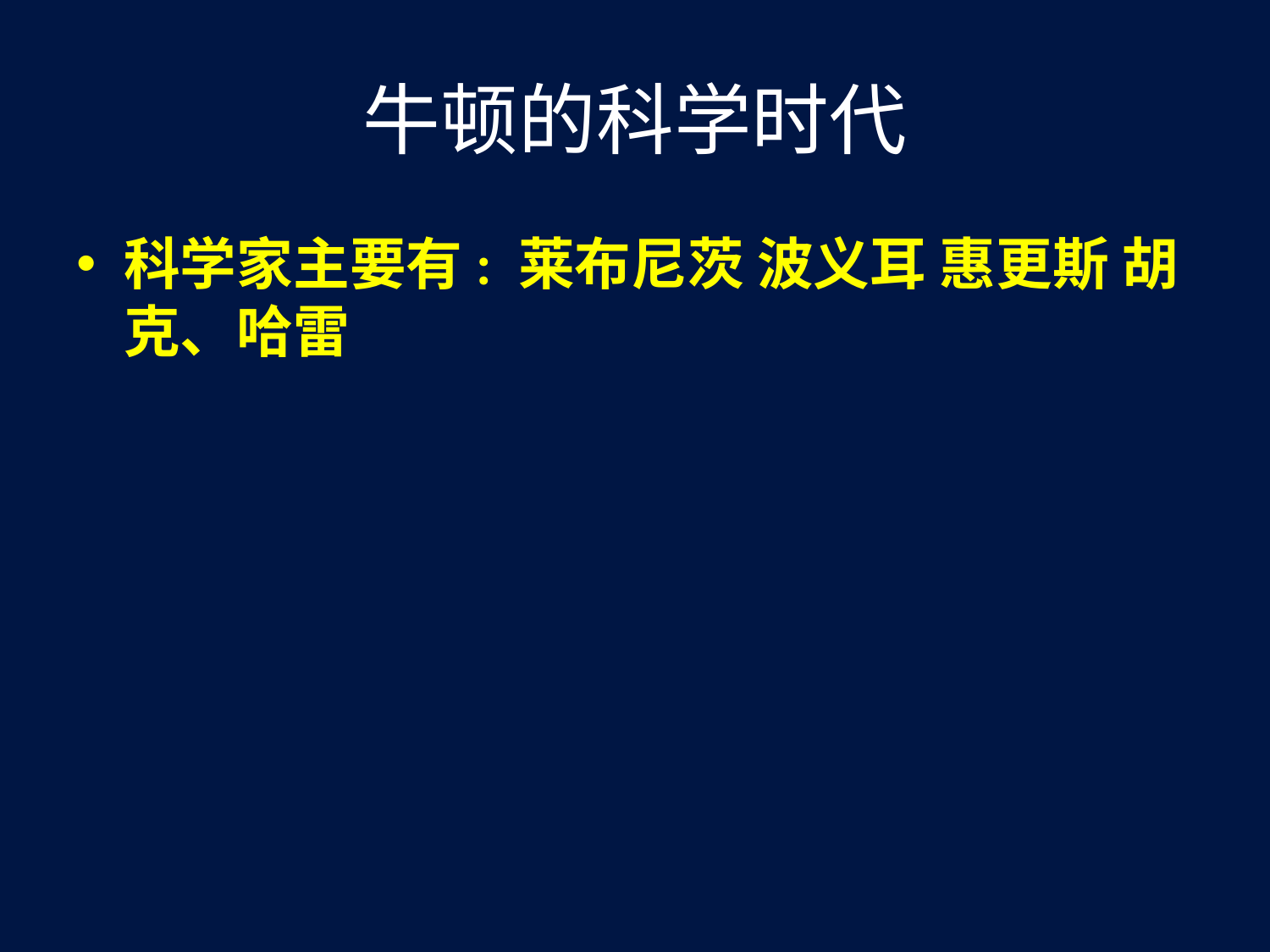

# 牛顿的科学时代
科学家主要有: 莱布尼茨 波义耳 惠更斯 胡克、哈雷